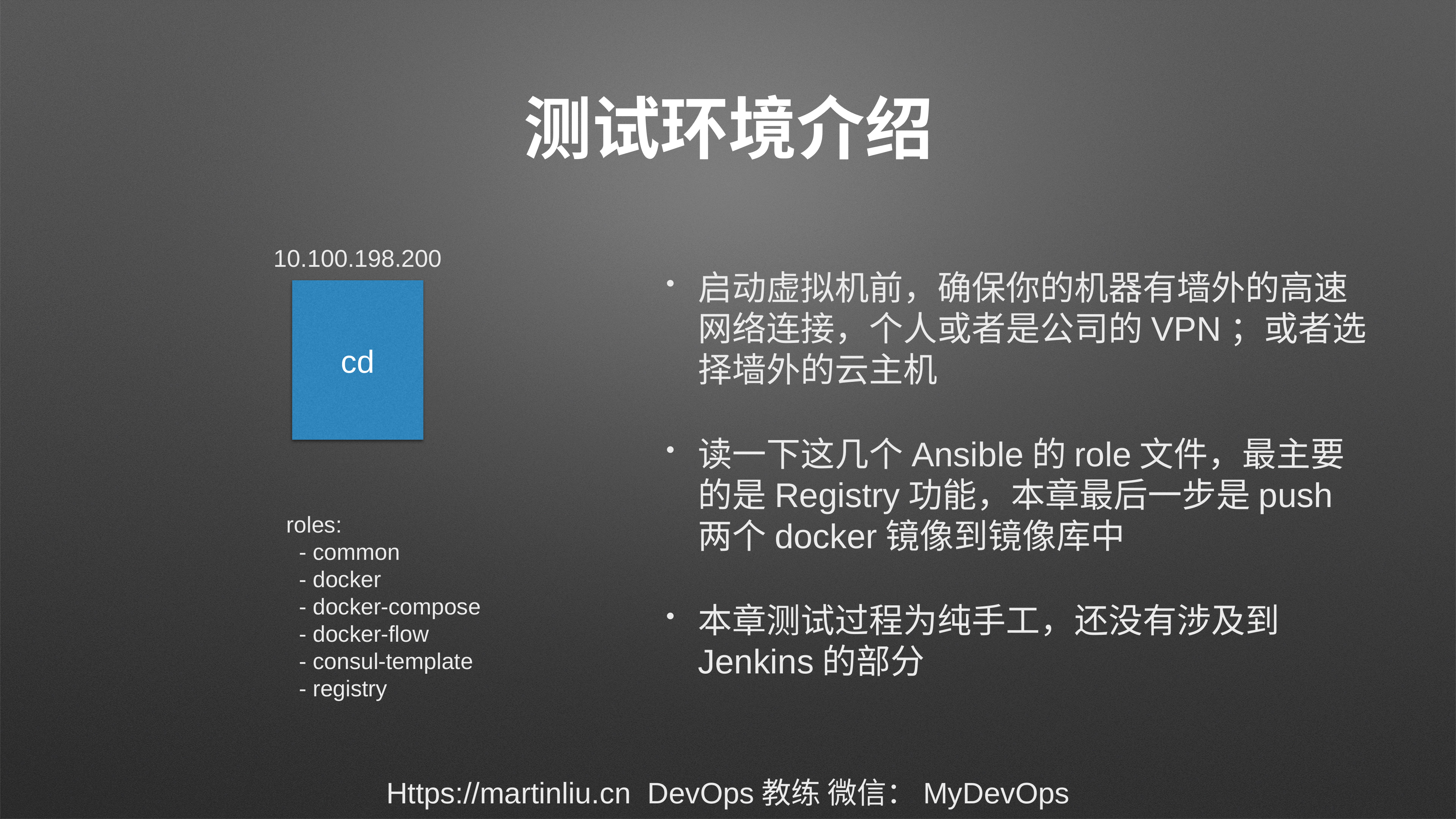

# 测试环境介绍
启动虚拟机前，确保你的机器有墙外的高速网络连接，个人或者是公司的VPN；或者选择墙外的云主机
读一下这几个Ansible的role文件，最主要的是Registry功能，本章最后一步是push两个docker镜像到镜像库中
本章测试过程为纯手工，还没有涉及到Jenkins的部分
10.100.198.200
cd
  roles:
    - common
    - docker
    - docker-compose
    - docker-flow
    - consul-template
    - registry